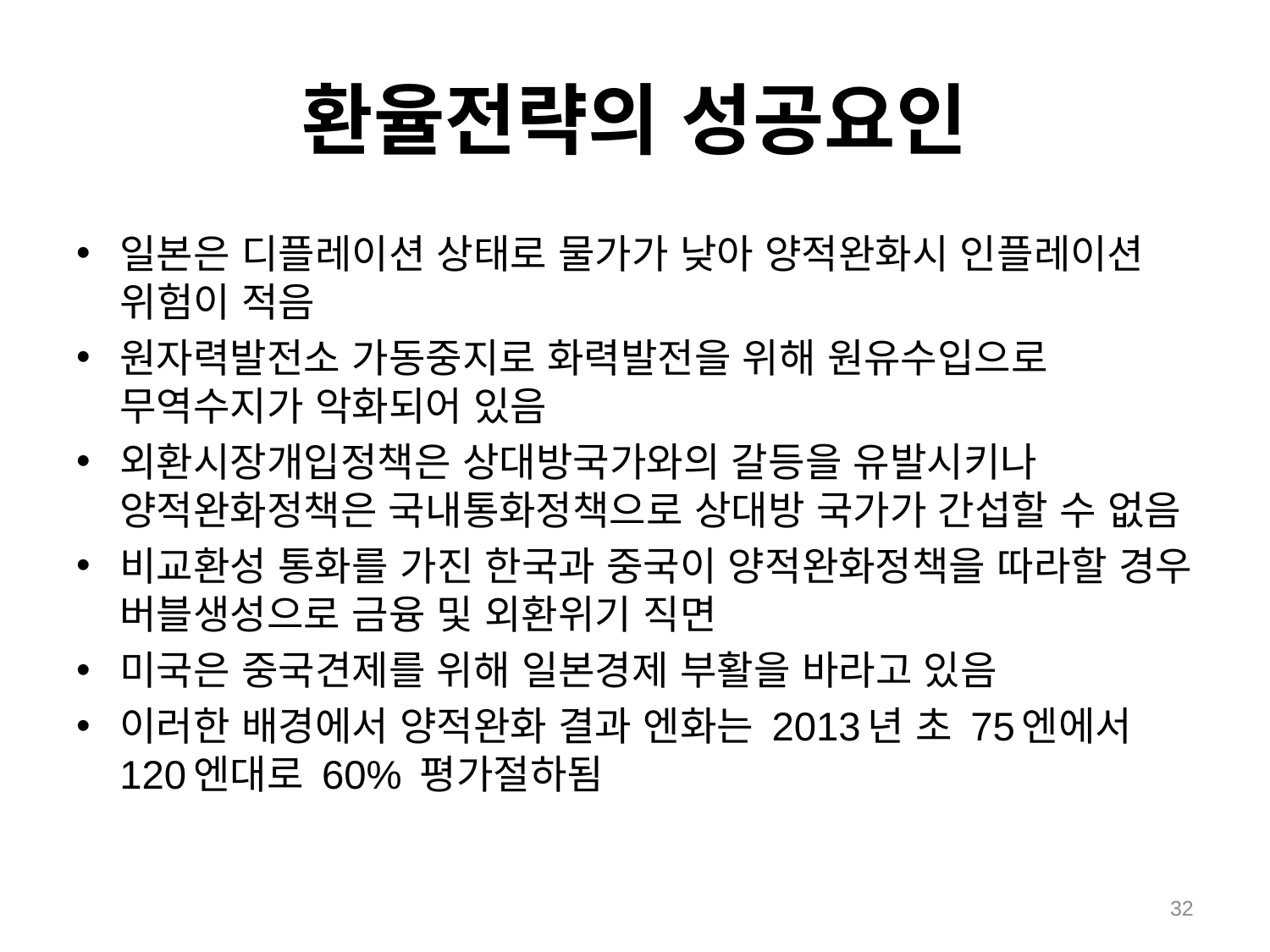

# 환율전략의 성공요인
일본은 디플레이션 상태로 물가가 낮아 양적완화시 인플레이션 위험이 적음
원자력발전소 가동중지로 화력발전을 위해 원유수입으로 무역수지가 악화되어 있음
외환시장개입정책은 상대방국가와의 갈등을 유발시키나 양적완화정책은 국내통화정책으로 상대방 국가가 간섭할 수 없음
비교환성 통화를 가진 한국과 중국이 양적완화정책을 따라할 경우 버블생성으로 금융 및 외환위기 직면
미국은 중국견제를 위해 일본경제 부활을 바라고 있음
이러한 배경에서 양적완화 결과 엔화는 2013년 초 75엔에서 120엔대로 60% 평가절하됨

32